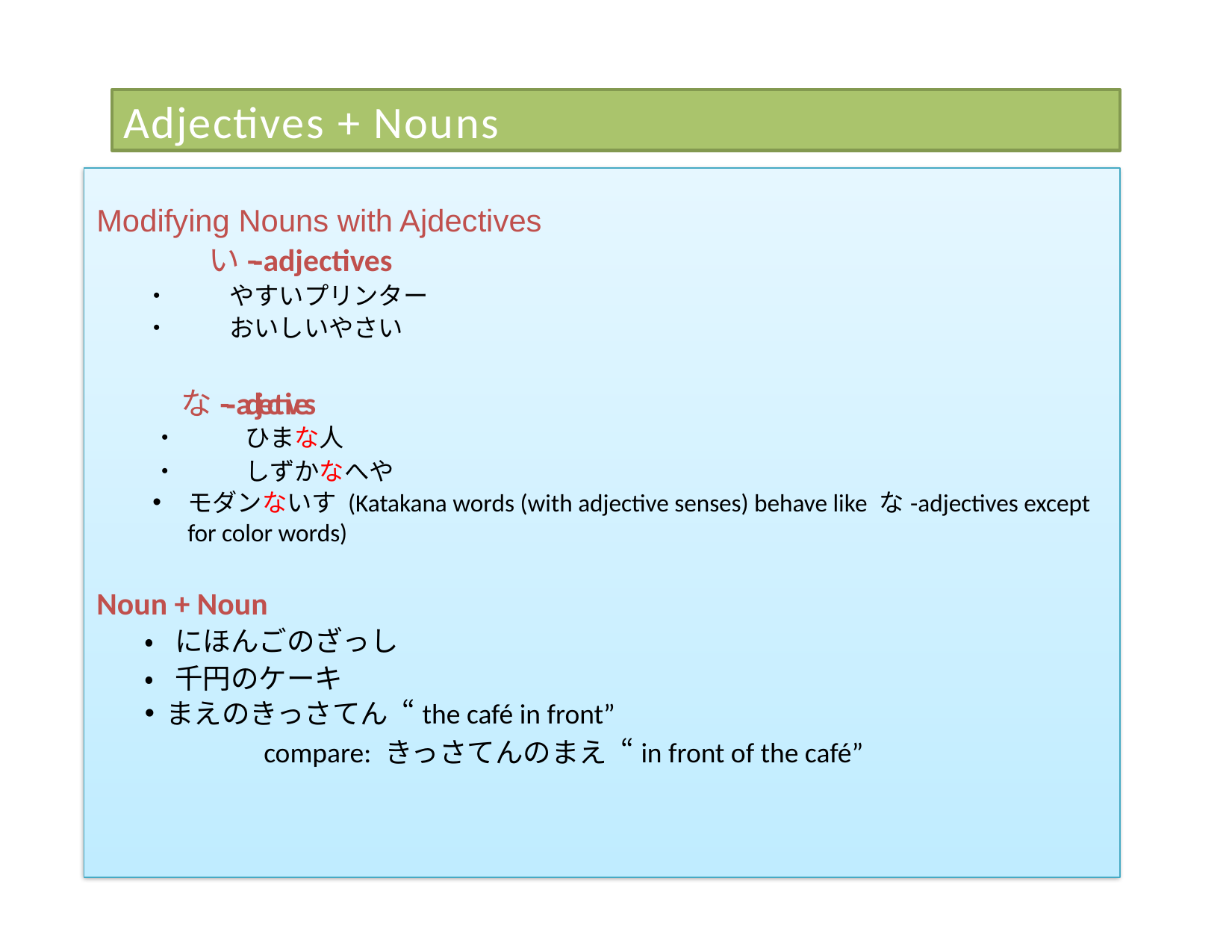

# Adjectives + Nouns
Modifying Nouns with Ajdectives
	い-­‐adjectives
•	やすいプリンター
•	おいしいやさい

	な-­‐adjectives
•	ひまな人
•	しずかなへや
モダンないす (Katakana words (with adjective senses) behave like な-adjectives except for color words)

Noun + Noun
•  にほんごのざっし
•  千円のケーキ
まえのきっさてん  “the café in front”
compare: きっさてんのまえ  “in front of the café”